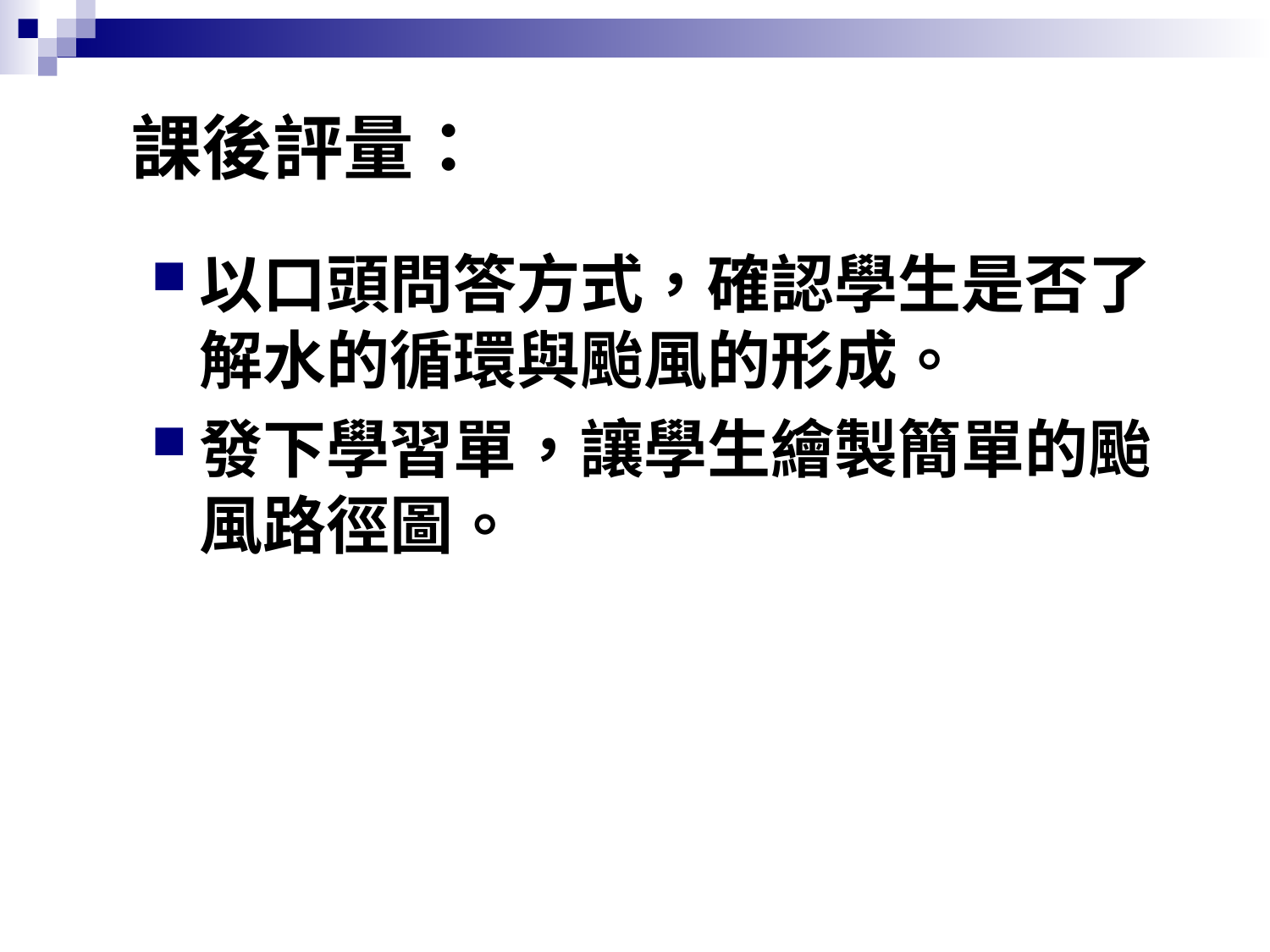

# 課後評量：
以口頭問答方式，確認學生是否了解水的循環與颱風的形成。
發下學習單，讓學生繪製簡單的颱風路徑圖。